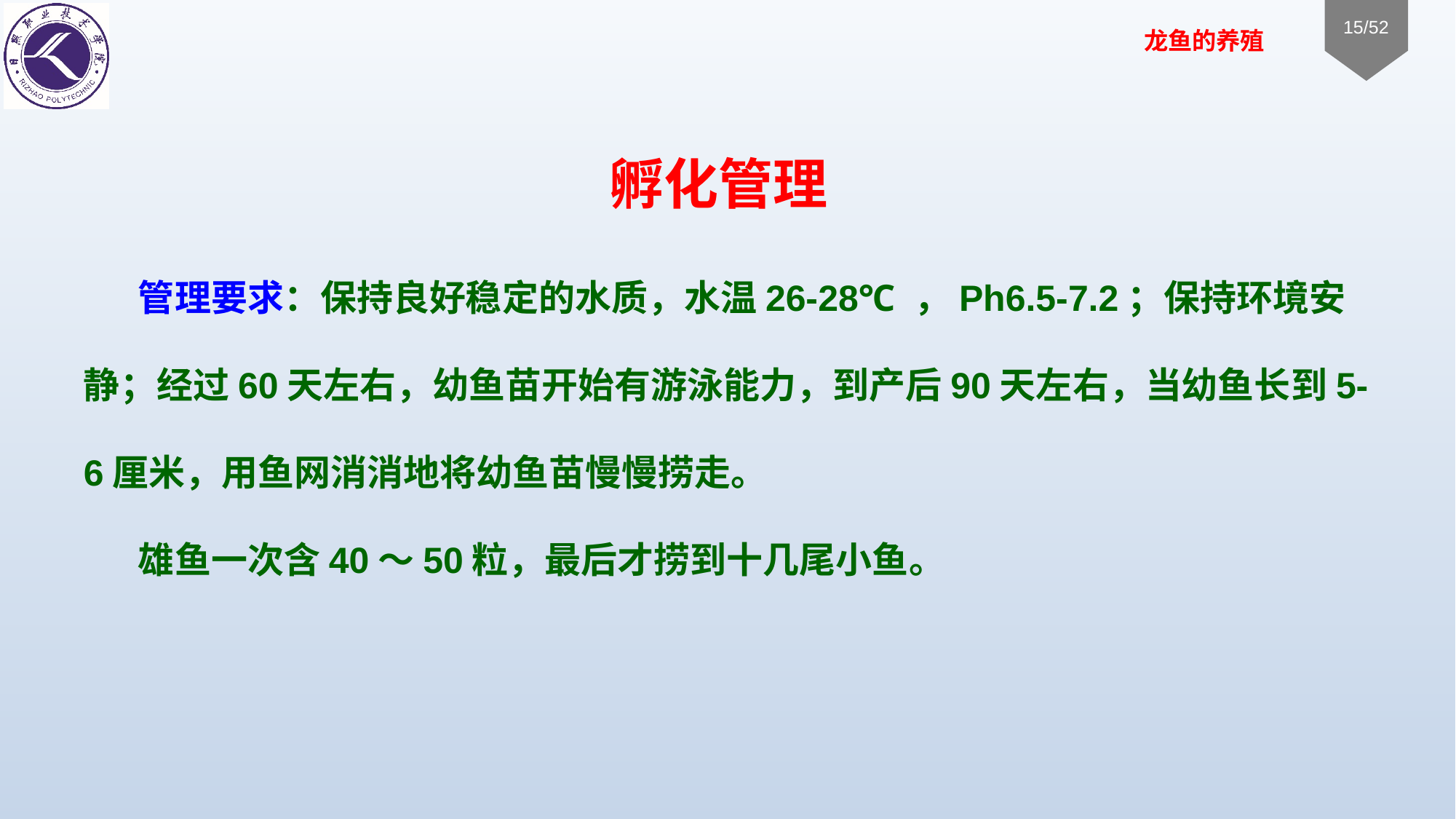

# 孵化管理
管理要求：保持良好稳定的水质，水温26-28℃ ，Ph6.5-7.2；保持环境安静；经过60天左右，幼鱼苗开始有游泳能力，到产后90天左右，当幼鱼长到5-6厘米，用鱼网消消地将幼鱼苗慢慢捞走。
雄鱼一次含40～50粒，最后才捞到十几尾小鱼。